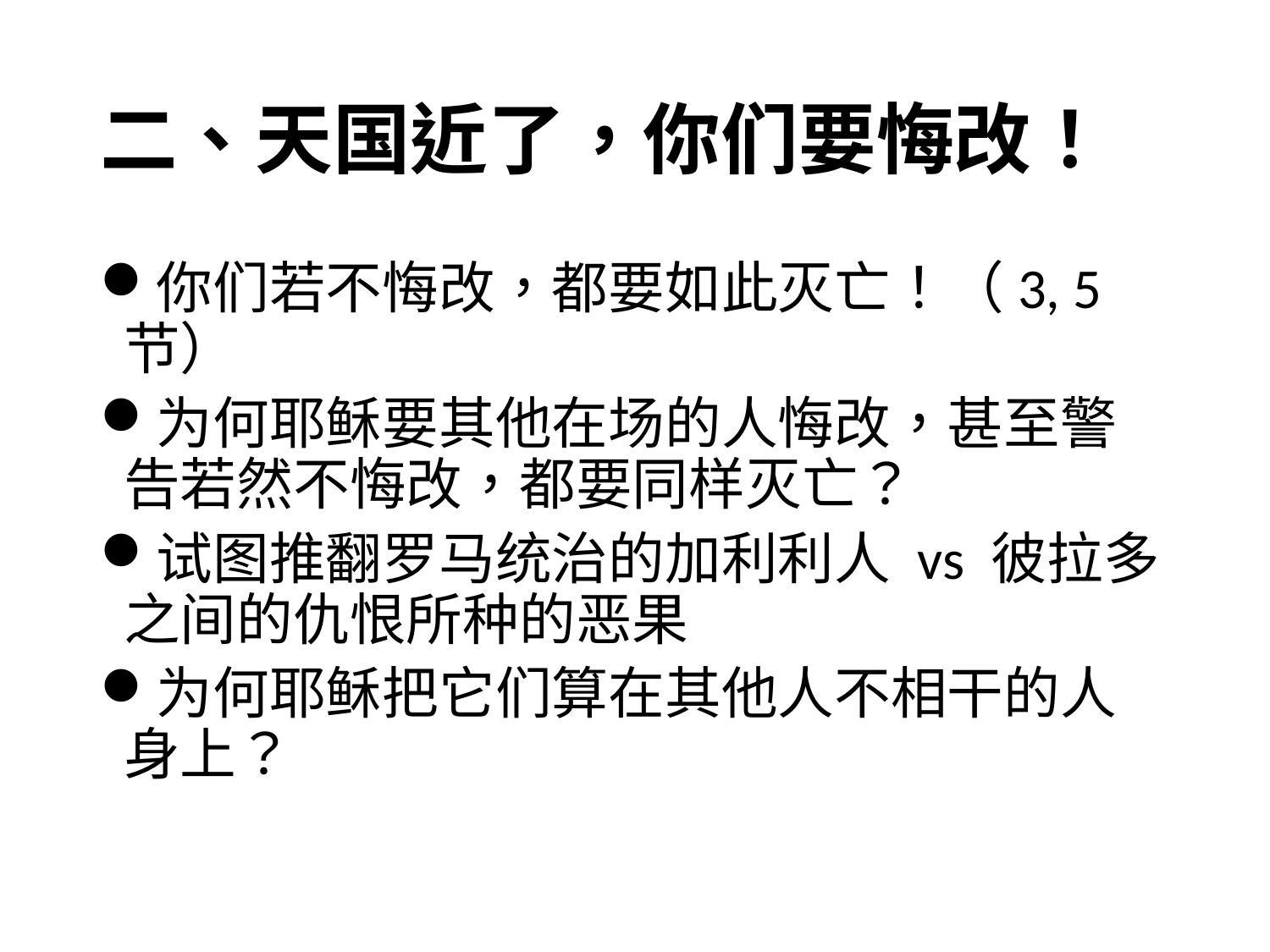

# 二、天国近了，你们要悔改！
你们若不悔改，都要如此灭亡！（3, 5节）
为何耶稣要其他在场的人悔改，甚至警告若然不悔改，都要同样灭亡？
试图推翻罗马统治的加利利人 vs 彼拉多之间的仇恨所种的恶果
为何耶稣把它们算在其他人不相干的人身上？